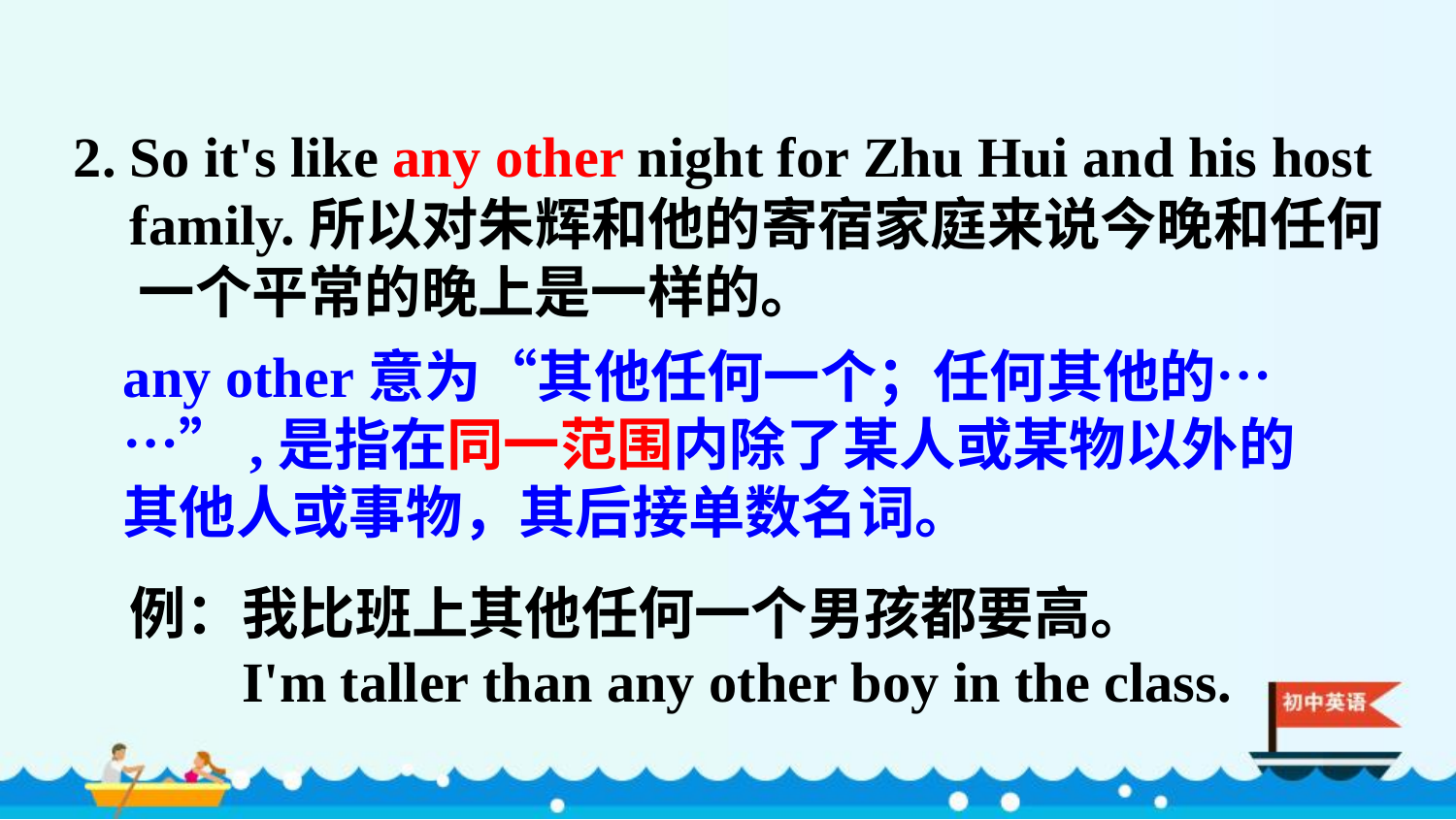

2. So it's like any other night for Zhu Hui and his host
    family.所以对朱辉和他的寄宿家庭来说今晚和任何
    一个平常的晚上是一样的。
any other意为“其他任何一个；任何其他的……”,是指在同一范围内除了某人或某物以外的其他人或事物，其后接单数名词。
例：我比班上其他任何一个男孩都要高。
        I'm taller than any other boy in the class.